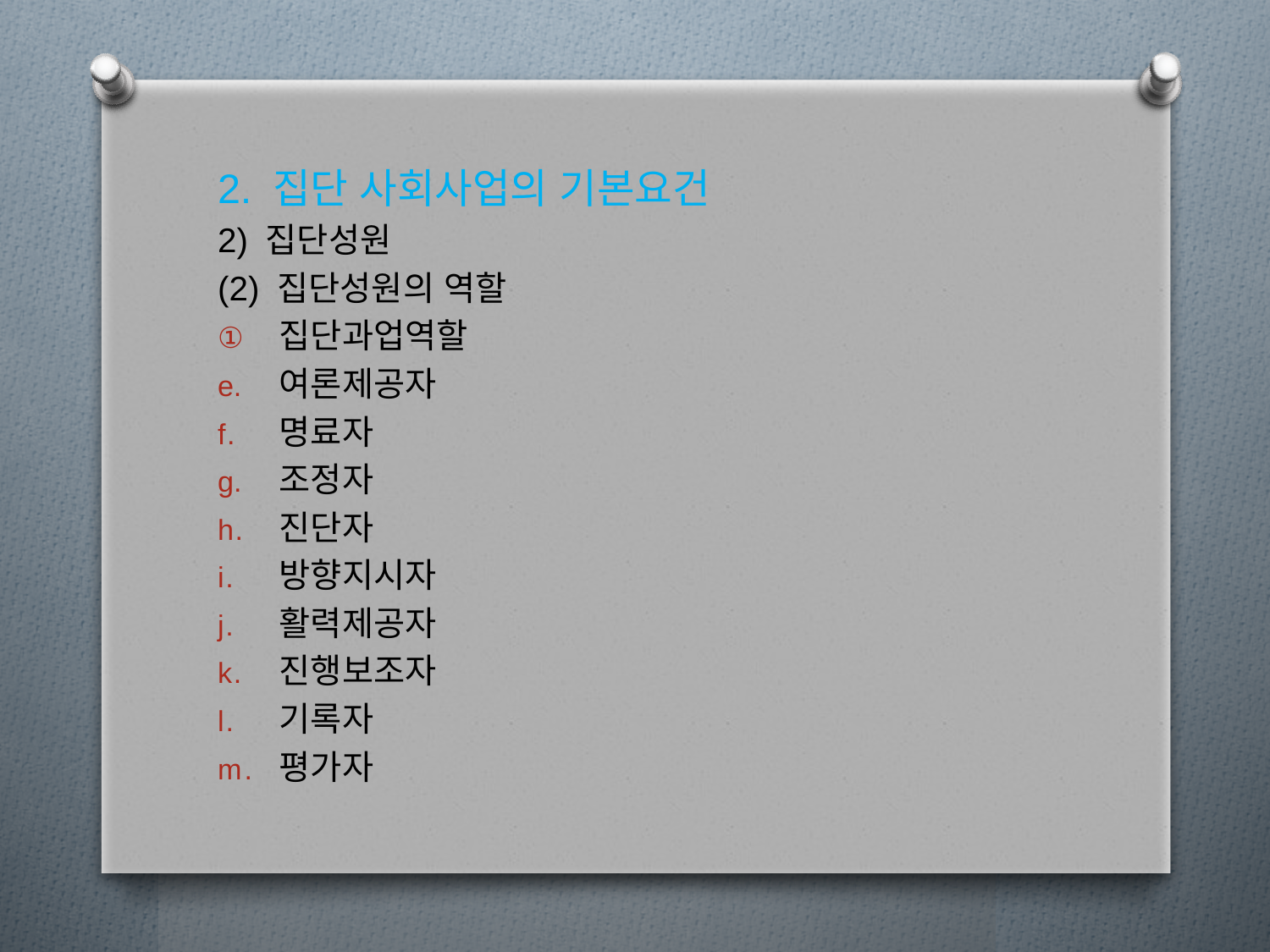

2. 집단 사회사업의 기본요건
2) 집단성원
(2) 집단성원의 역할
집단과업역할
여론제공자
명료자
조정자
진단자
방향지시자
활력제공자
진행보조자
기록자
평가자